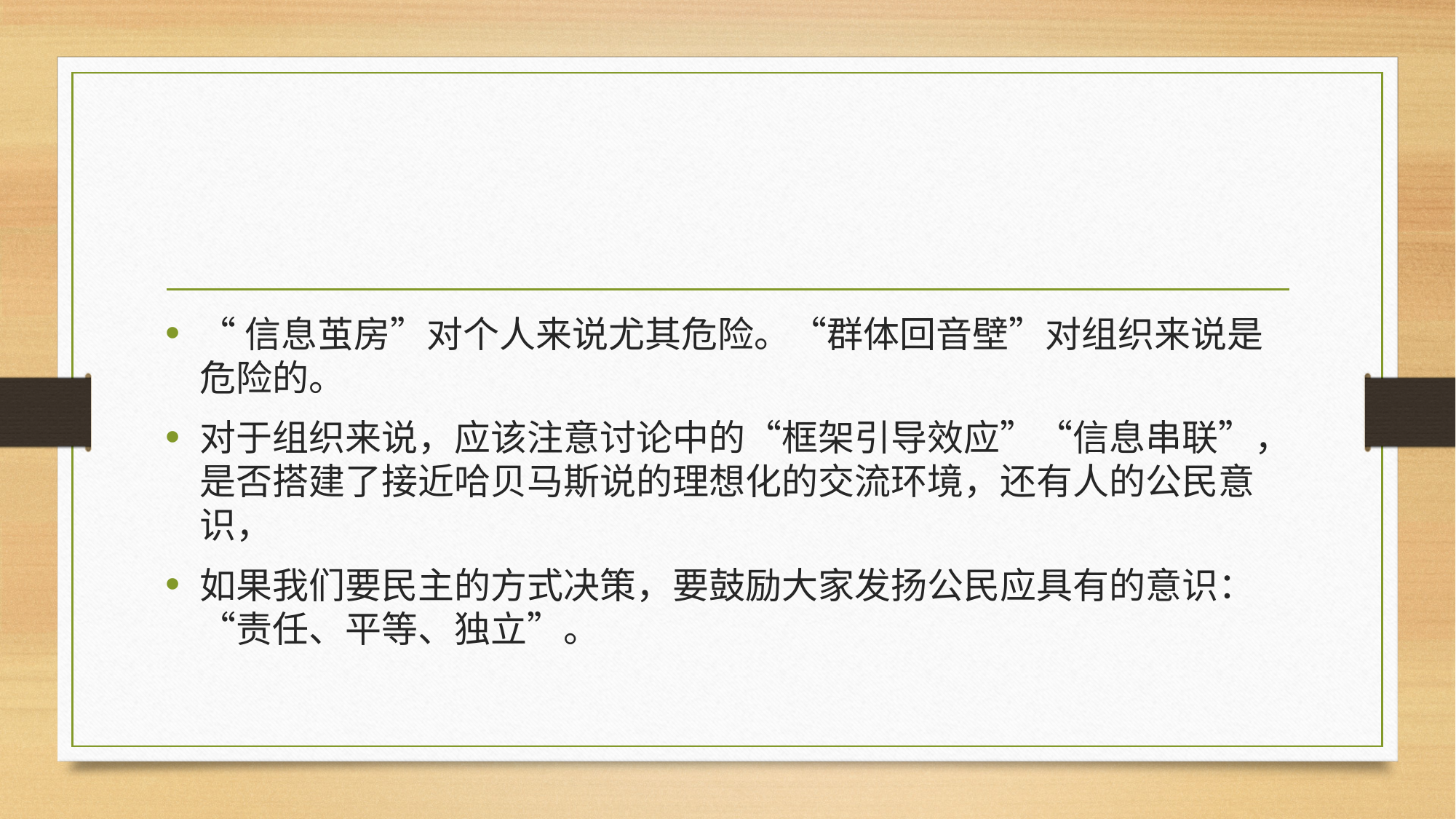

#
“信息茧房”对个人来说尤其危险。“群体回音壁”对组织来说是危险的。
对于组织来说，应该注意讨论中的“框架引导效应”“信息串联”，是否搭建了接近哈贝马斯说的理想化的交流环境，还有人的公民意识，
如果我们要民主的方式决策，要鼓励大家发扬公民应具有的意识：“责任、平等、独立”。